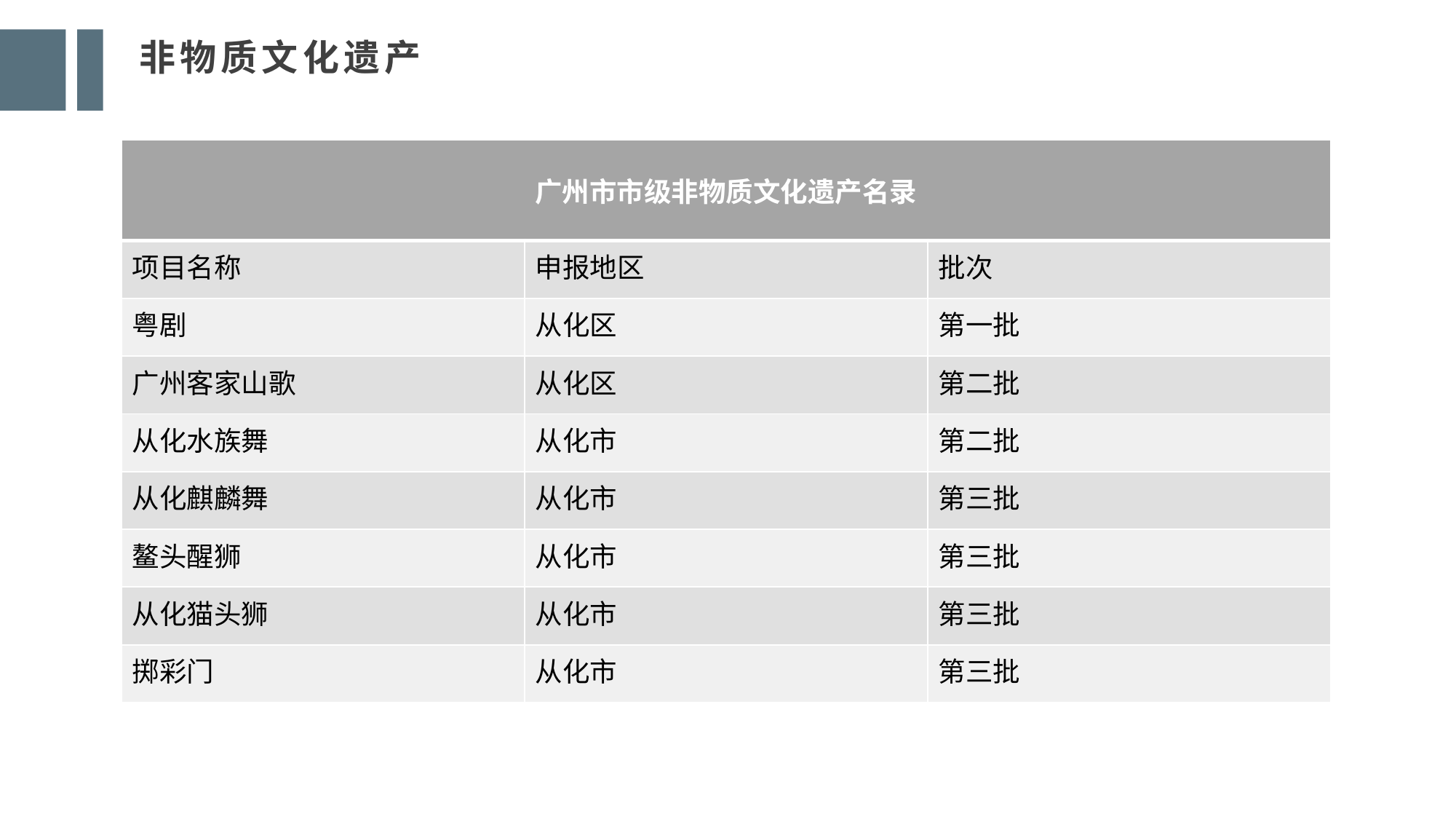

非物质文化遗产
| 广州市市级非物质文化遗产名录 |  |  |
| --- | --- | --- |
| 项目名称 | 申报地区 | 批次 |
| 粤剧 | 从化区 | 第一批 |
| 广州客家山歌 | 从化区 | 第二批 |
| 从化水族舞 | 从化市 | 第二批 |
| 从化麒麟舞 | 从化市 | 第三批 |
| 鳌头醒狮 | 从化市 | 第三批 |
| 从化猫头狮 | 从化市 | 第三批 |
| 掷彩门 | 从化市 | 第三批 |